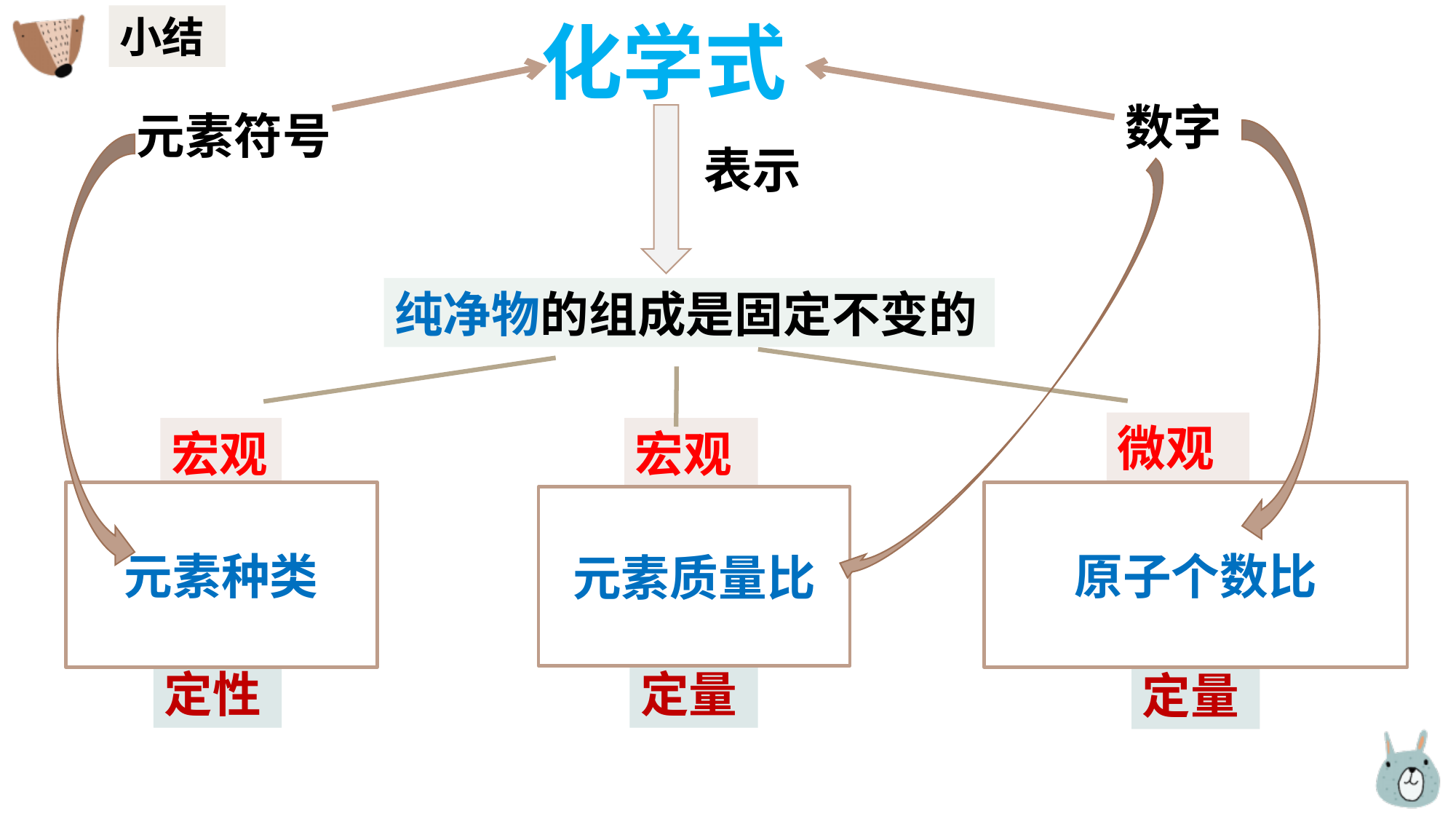

小结
化学式
数字
元素符号

表示
纯净物的组成是固定不变的
微观
宏观
宏观
元素种类
原子个数比
元素质量比
定性
定量
定量